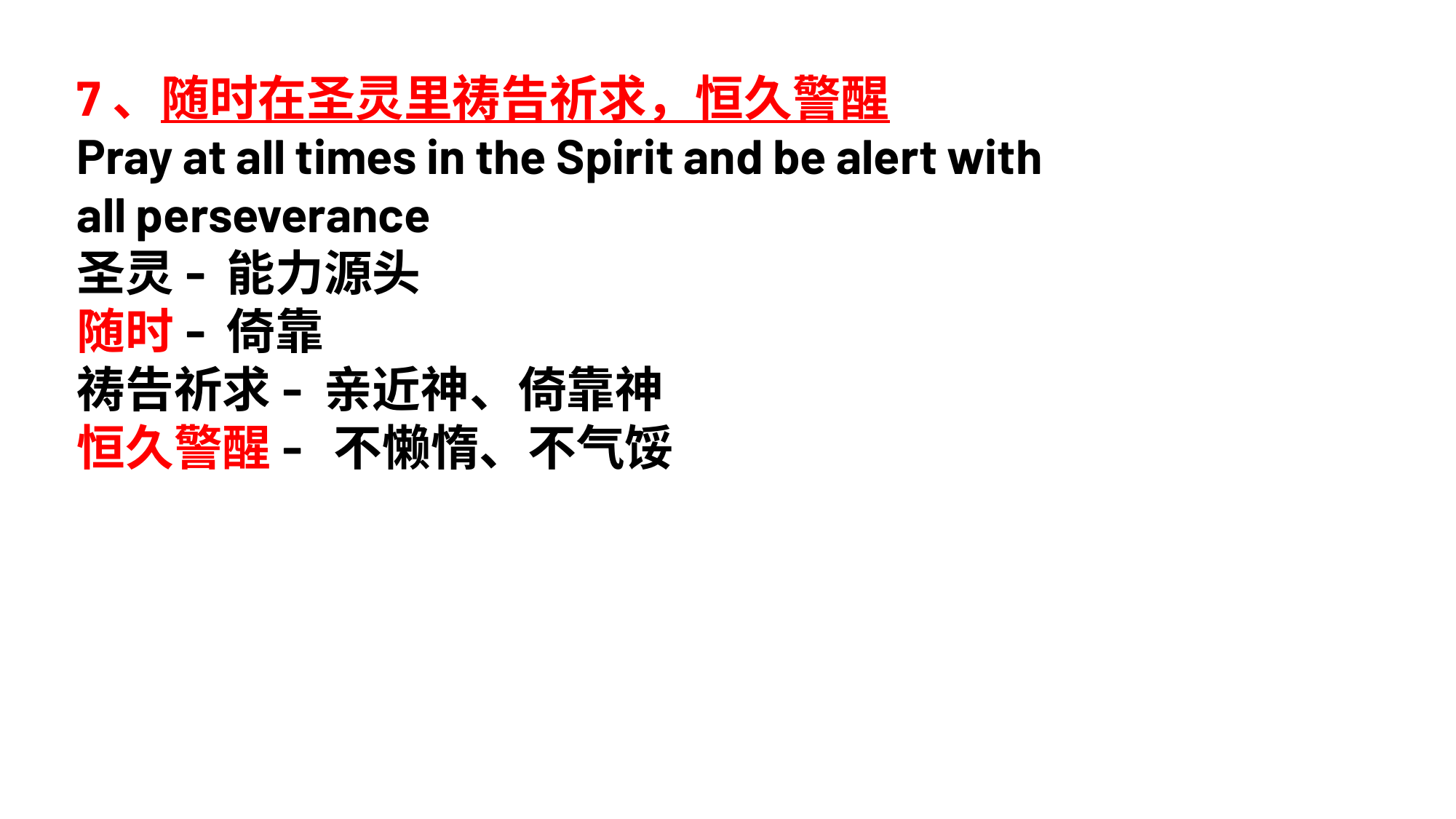

7、随时在圣灵里祷告祈求，恒久警醒
Pray at all times in the Spirit and be alert with all perseverance
圣灵- 能力源头
随时- 倚靠
祷告祈求- 亲近神、倚靠神
恒久警醒-  不懒惰、不气馁